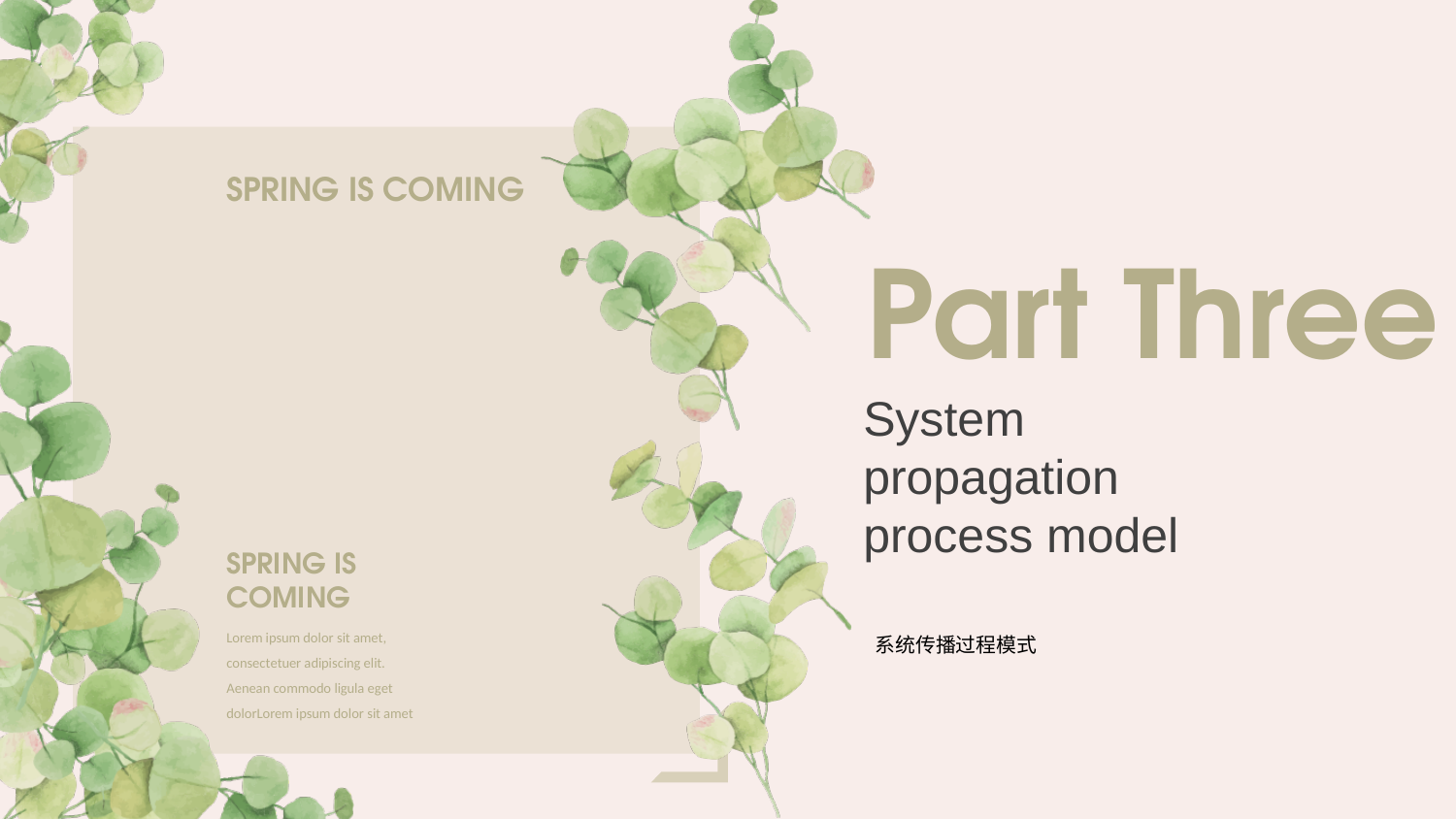

SPRING IS COMING
Part Three
System propagation process model
SPRING IS COMING
系统传播过程模式
Lorem ipsum dolor sit amet, consectetuer adipiscing elit. Aenean commodo ligula eget dolorLorem ipsum dolor sit amet